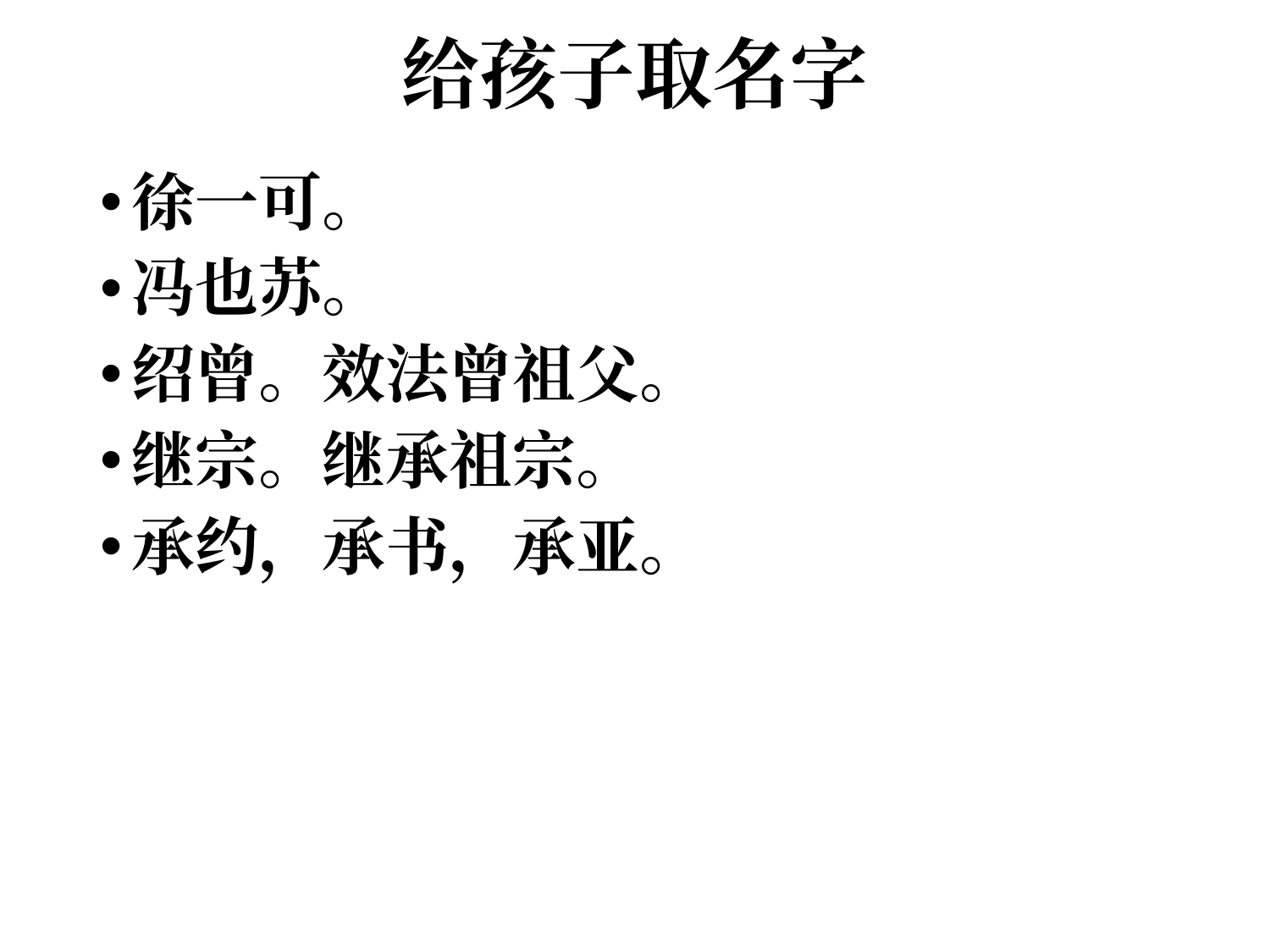

# 给孩子取名字
徐一可。
冯也苏。
绍曾。效法曾祖父。
继宗。继承祖宗。
承约，承书，承亚。